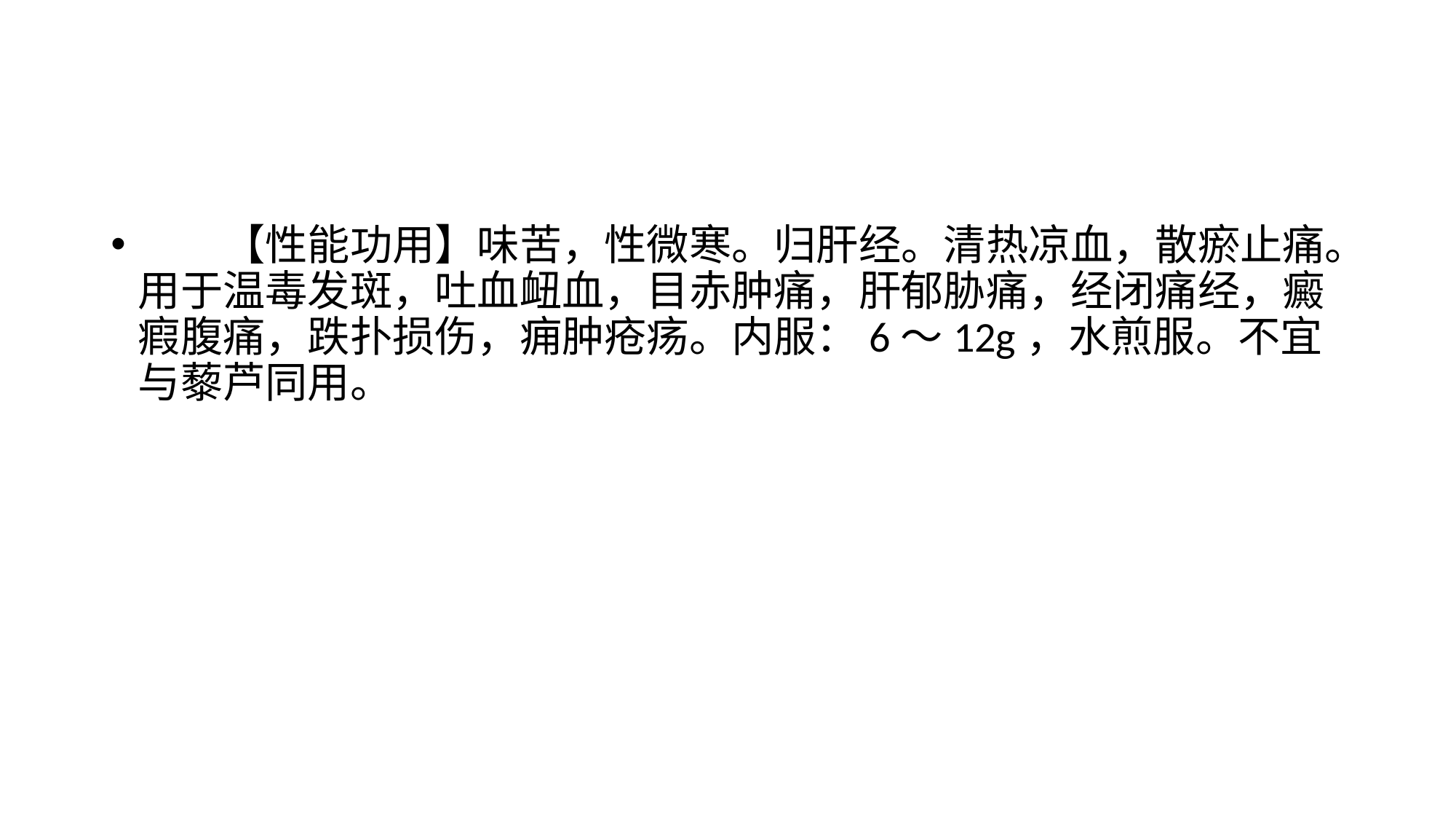

#
　　【性能功用】味苦，性微寒。归肝经。清热凉血，散瘀止痛。用于温毒发斑，吐血衄血，目赤肿痛，肝郁胁痛，经闭痛经，癜瘕腹痛，跌扑损伤，痈肿疮疡。内服：6～12g，水煎服。不宜与藜芦同用。